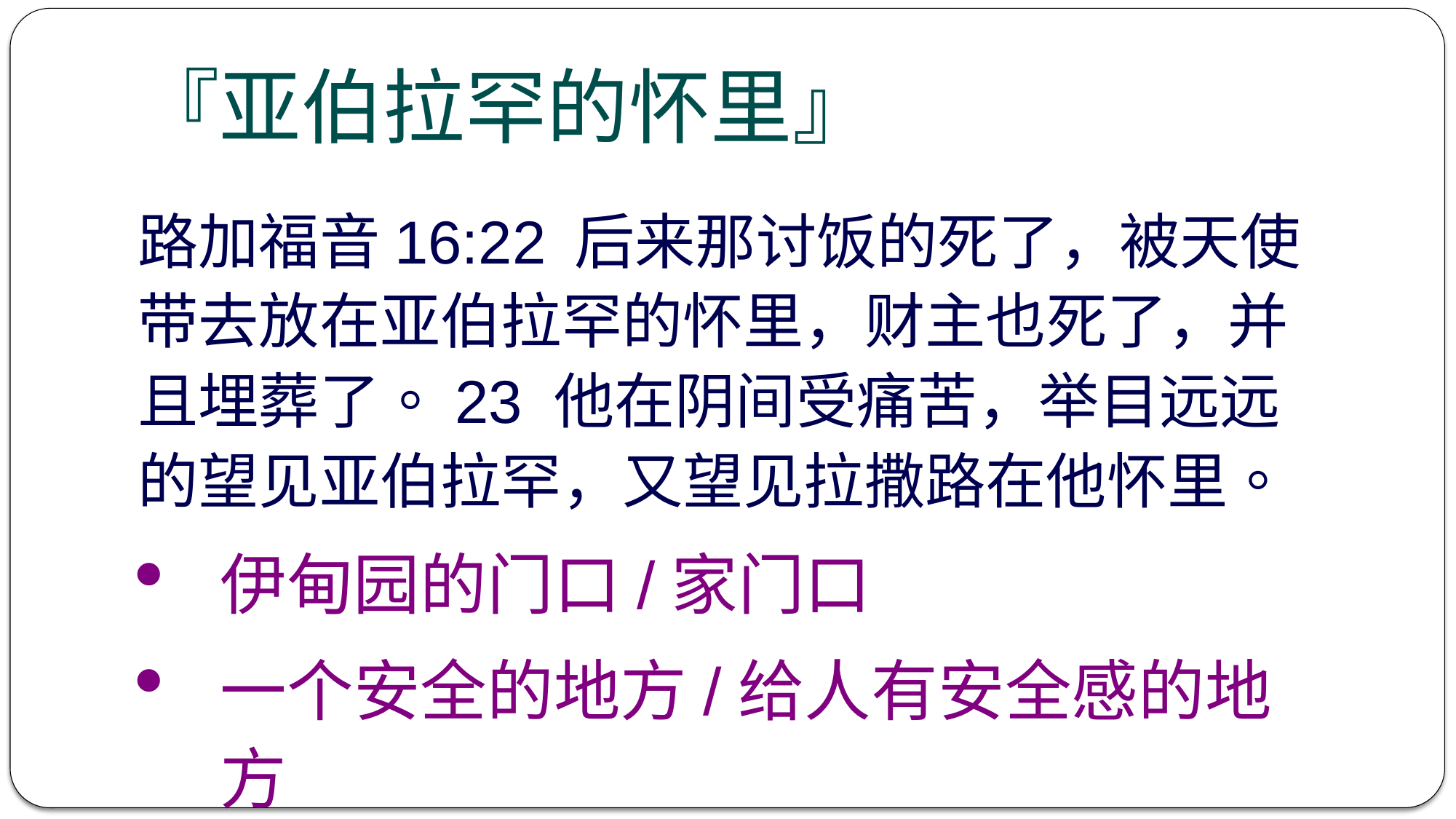

# 『亚伯拉罕的怀里』
路加福音16:22	后来那讨饭的死了，被天使带去放在亚伯拉罕的怀里，财主也死了，并且埋葬了。23 他在阴间受痛苦，举目远远的望见亚伯拉罕，又望见拉撒路在他怀里。
伊甸园的门口/家门口
一个安全的地方/给人有安全感的地方